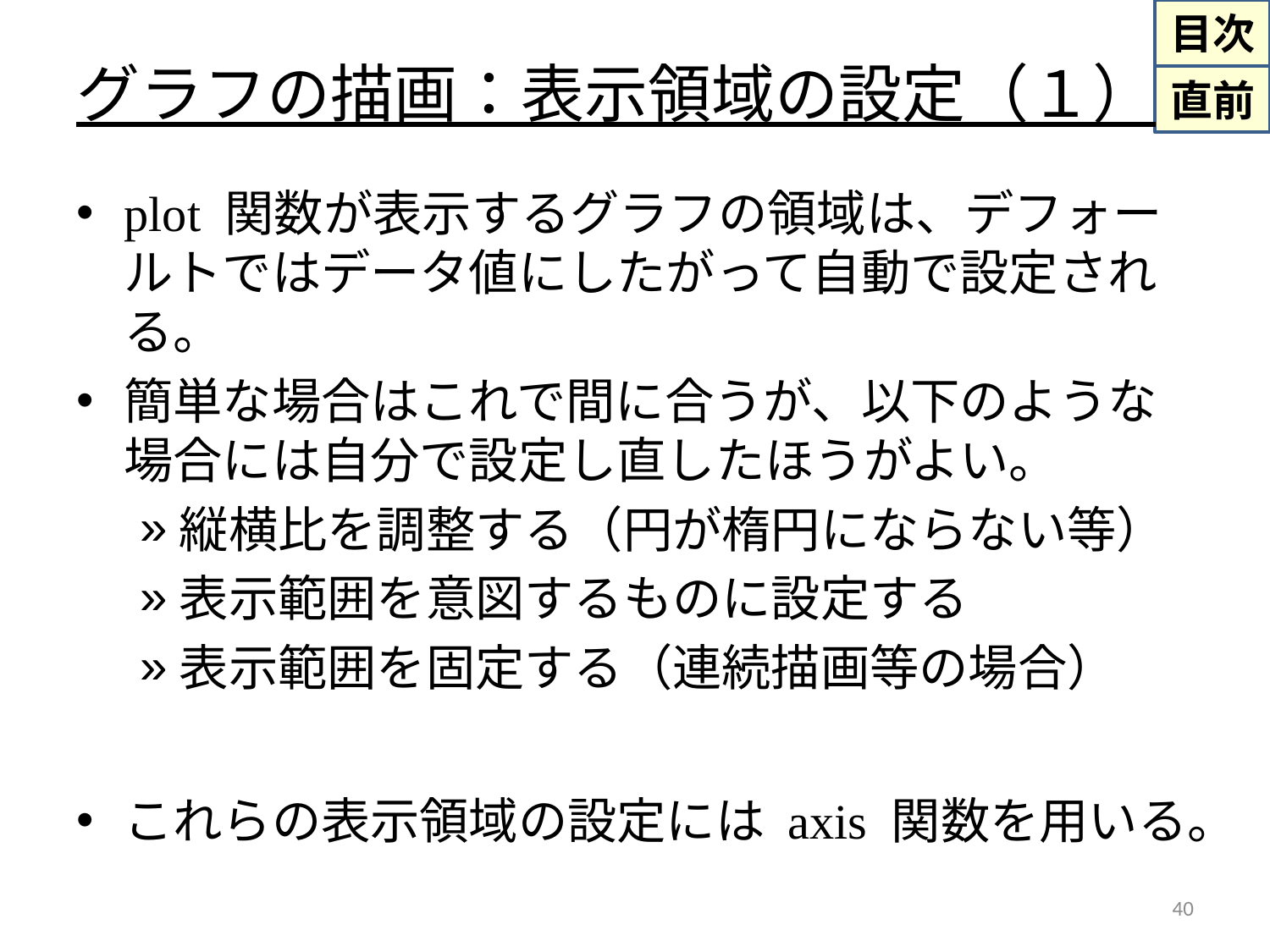

# グラフの描画：表示領域の設定（１）
plot 関数が表示するグラフの領域は、デフォールトではデータ値にしたがって自動で設定される。
簡単な場合はこれで間に合うが、以下のような場合には自分で設定し直したほうがよい。
縦横比を調整する（円が楕円にならない等）
表示範囲を意図するものに設定する
表示範囲を固定する（連続描画等の場合）

これらの表示領域の設定には axis 関数を用いる。
40